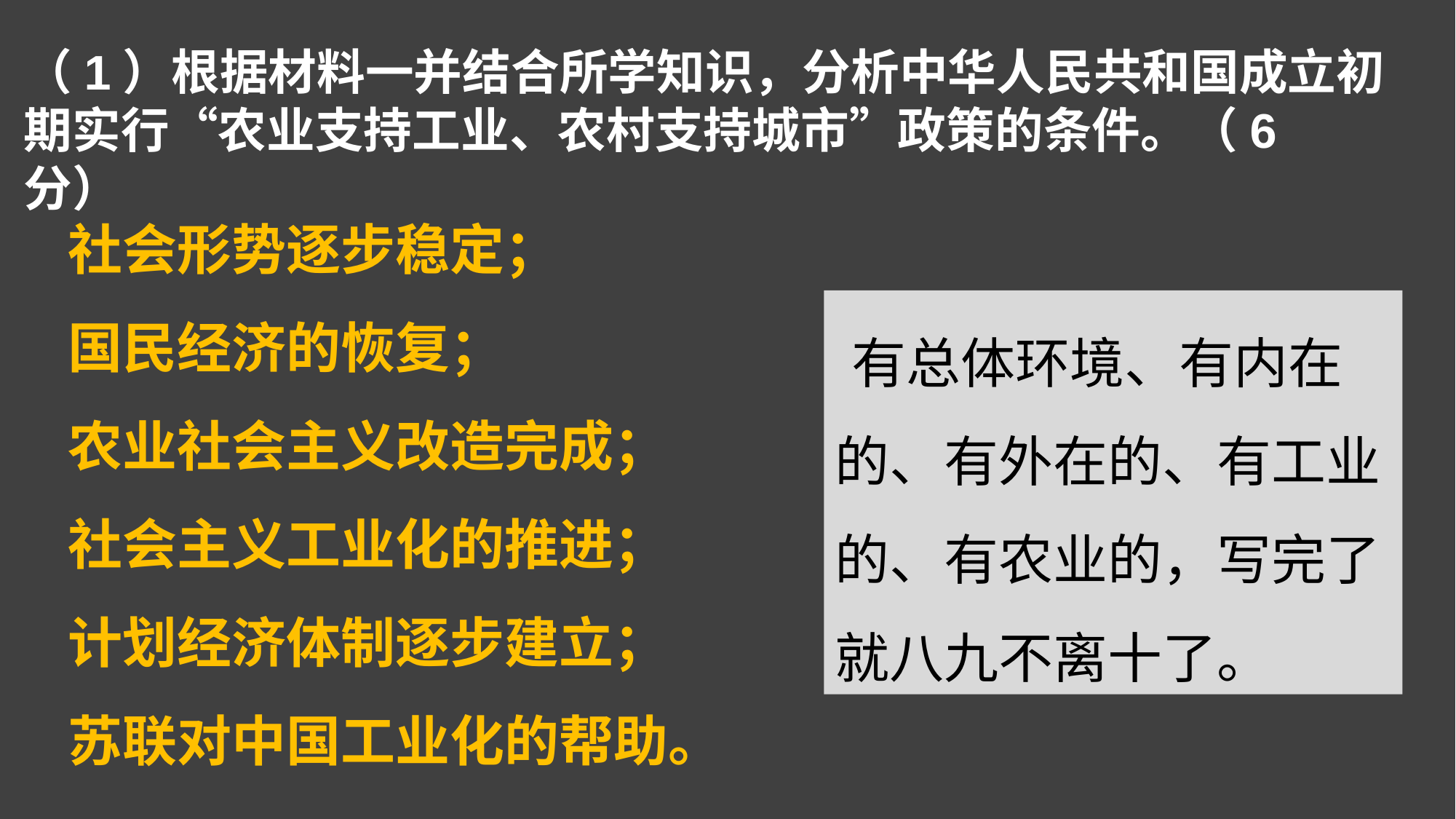

（1）根据材料一并结合所学知识，分析中华人民共和国成立初期实行“农业支持工业、农村支持城市”政策的条件。（6 分）
社会形势逐步稳定；
国民经济的恢复；
农业社会主义改造完成；
社会主义工业化的推进；
计划经济体制逐步建立；
苏联对中国工业化的帮助。

 有总体环境、有内在的、有外在的、有工业的、有农业的，写完了就八九不离十了。